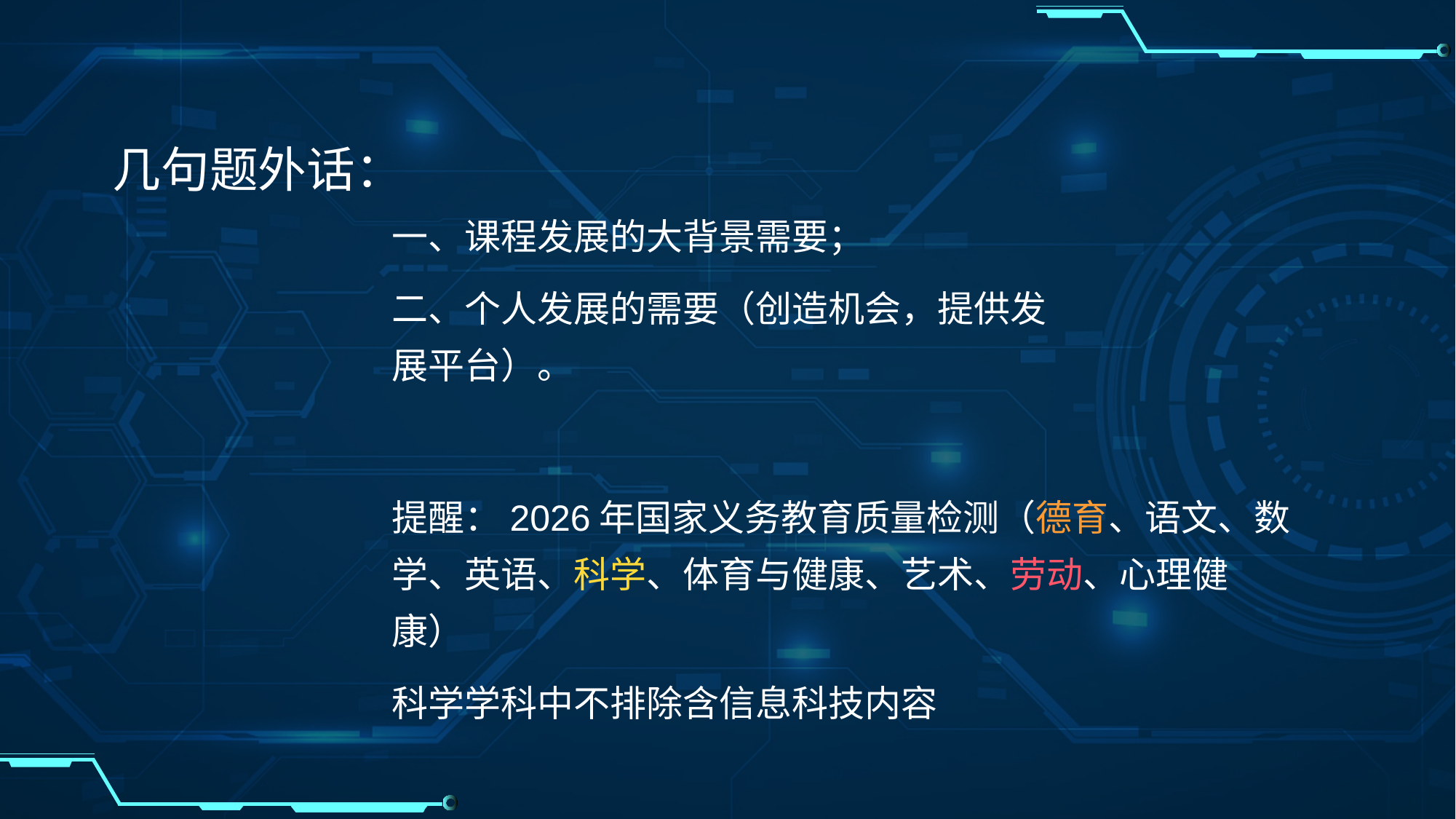

# 几句题外话：
一、课程发展的大背景需要；
二、个人发展的需要（创造机会，提供发展平台）。

提醒：2026年国家义务教育质量检测（德育、语文、数学、英语、科学、体育与健康、艺术、劳动、心理健康）
科学学科中不排除含信息科技内容